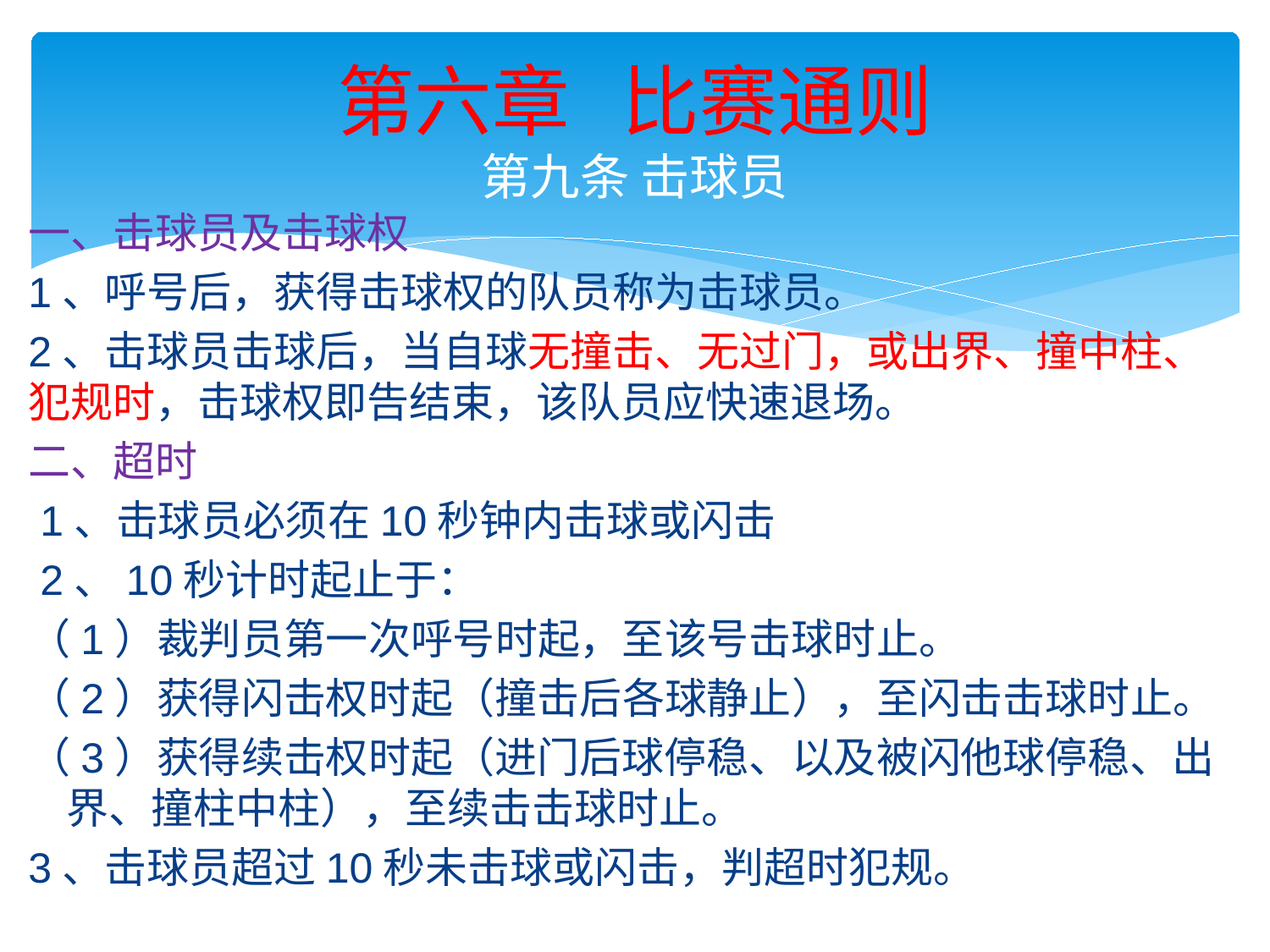

# 第六章   比赛通则 第九条 击球员
一、击球员及击球权
1、呼号后，获得击球权的队员称为击球员。
2、击球员击球后，当自球无撞击、无过门，或出界、撞中柱、犯规时，击球权即告结束，该队员应快速退场。
二、超时
 1、击球员必须在10秒钟内击球或闪击
 2、10秒计时起止于：
（1）裁判员第一次呼号时起，至该号击球时止。
（2）获得闪击权时起（撞击后各球静止），至闪击击球时止。
（3）获得续击权时起（进门后球停稳、以及被闪他球停稳、出界、撞柱中柱），至续击击球时止。
3、击球员超过10秒未击球或闪击，判超时犯规。